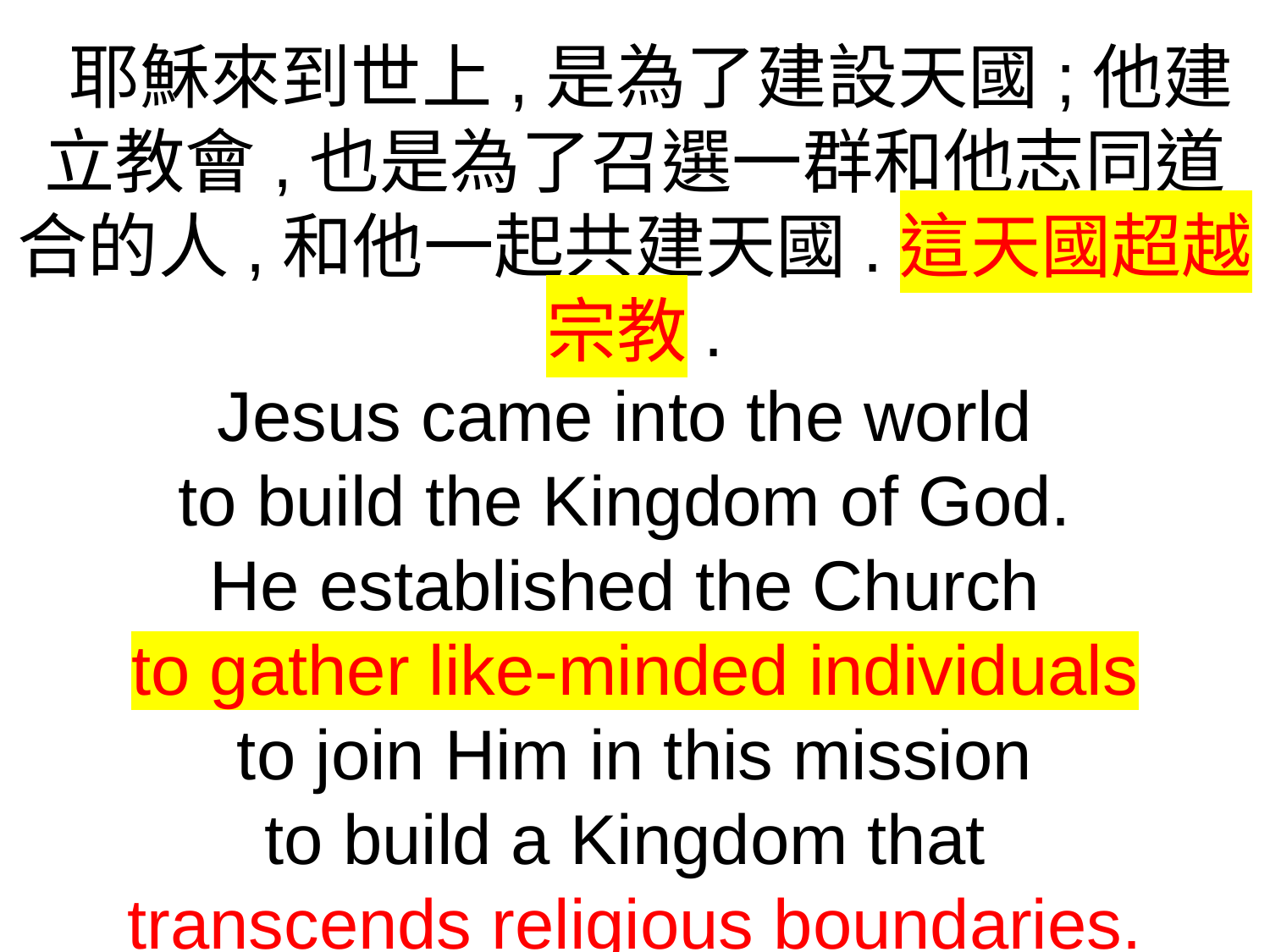

耶穌來到世上,是為了建設天國;他建立教會,也是為了召選一群和他志同道合的人,和他一起共建天國.這天國超越宗教.
Jesus came into the world
to build the Kingdom of God.
He established the Church
to gather like-minded individuals
to join Him in this mission
to build a Kingdom that
transcends religious boundaries.